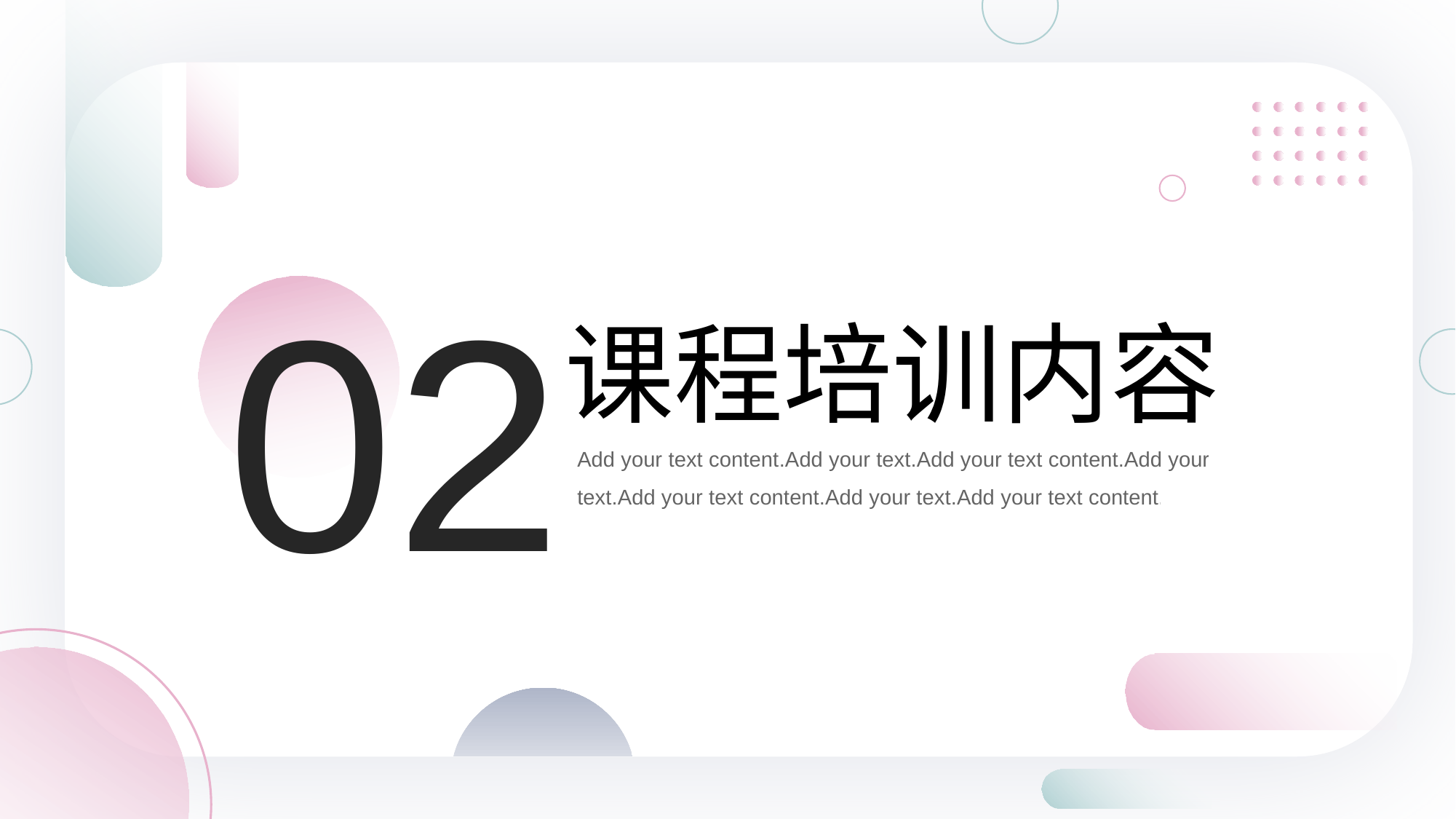

02

课程培训内容
Add your text content.Add your text.Add your text content.Add your text.Add your text content.Add your text.Add your text content.